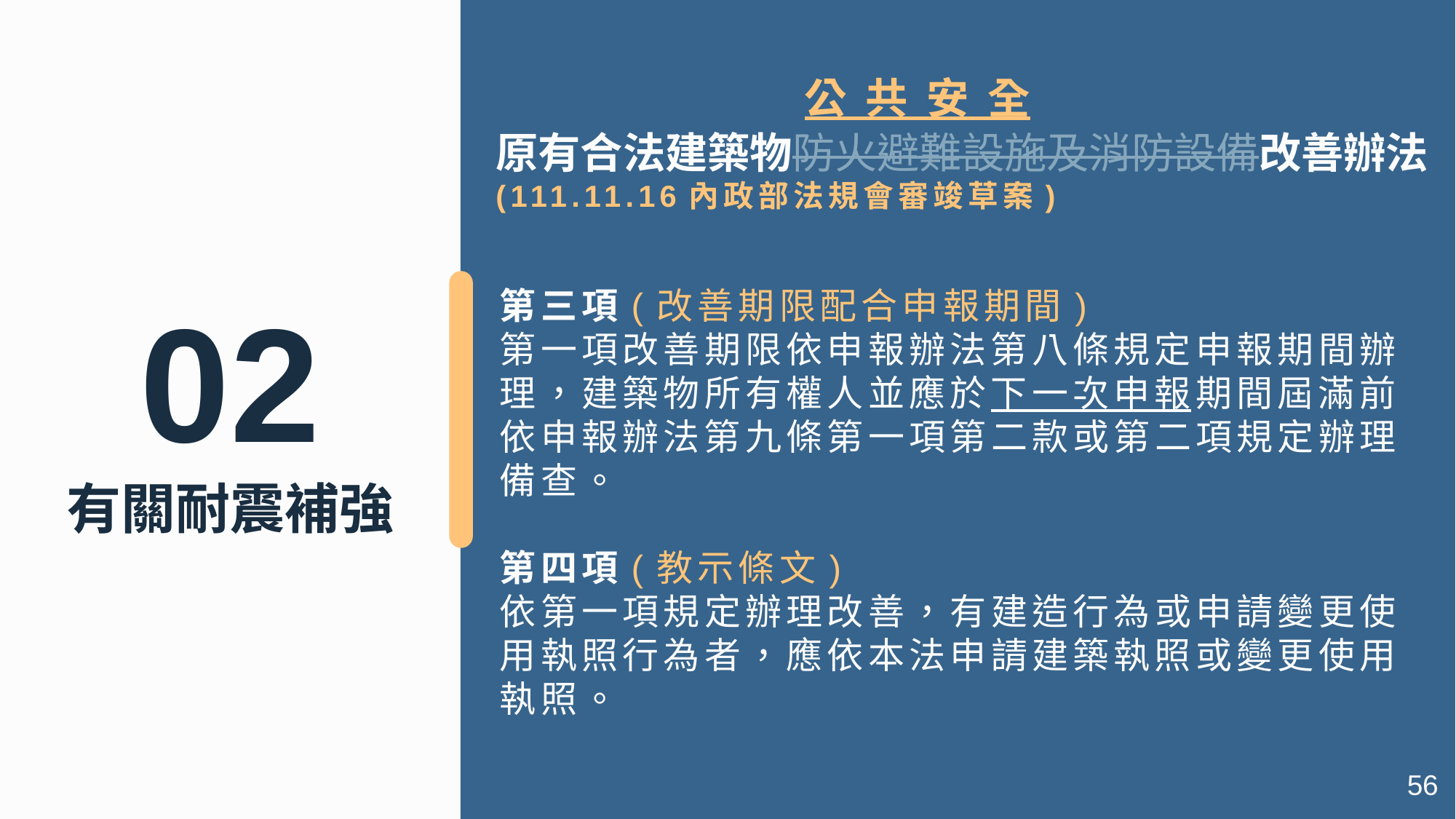

公 共 安 全
原有合法建築物防火避難設施及消防設備改善辦法
(111.11.16內政部法規會審竣草案)
第三項(改善期限配合申報期間)
第一項改善期限依申報辦法第八條規定申報期間辦理，建築物所有權人並應於下一次申報期間屆滿前依申報辦法第九條第一項第二款或第二項規定辦理備查。

第四項(教示條文)
依第一項規定辦理改善，有建造行為或申請變更使用執照行為者，應依本法申請建築執照或變更使用執照。
02
有關耐震補強
56